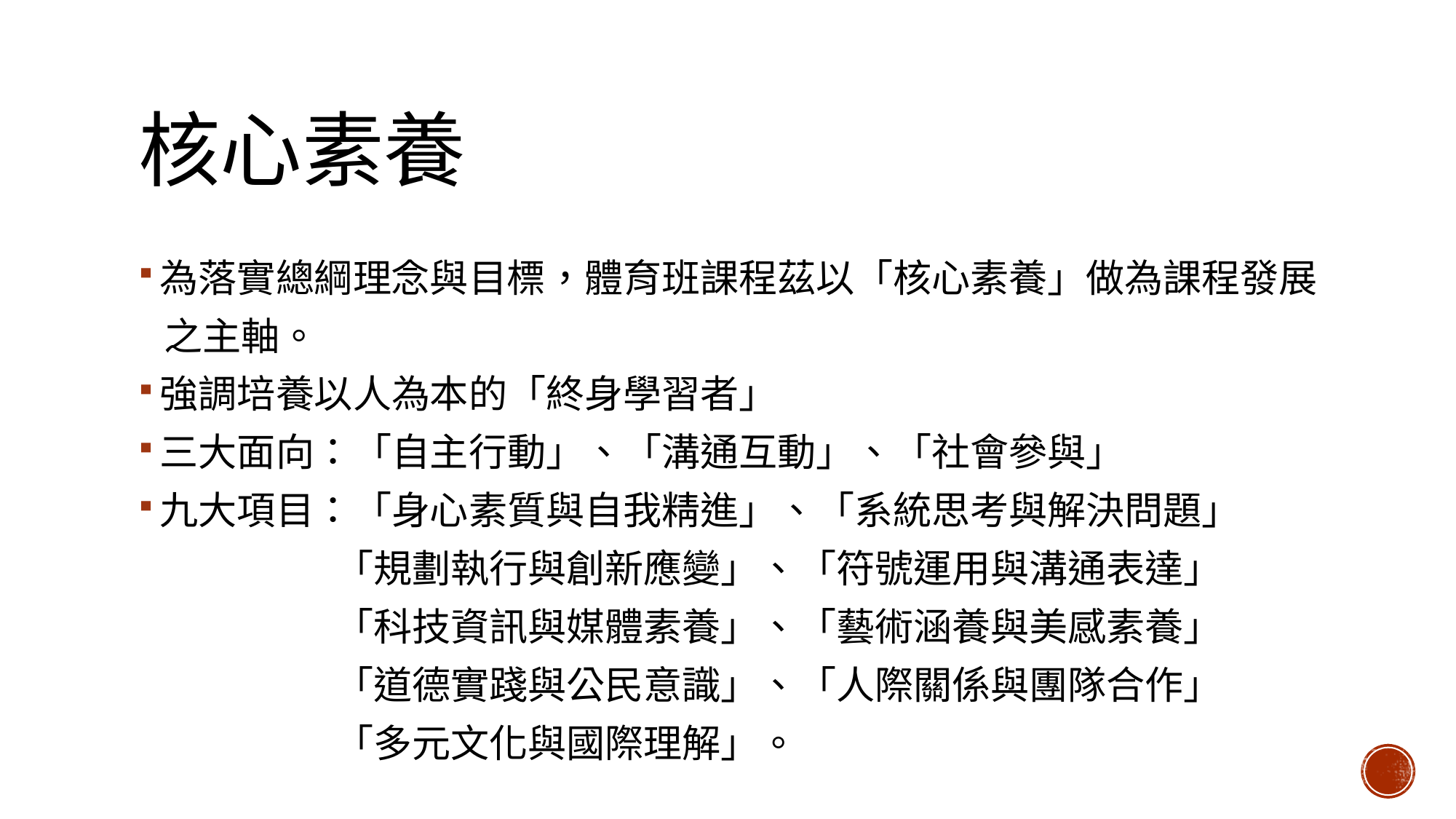

# 核心素養
為落實總綱理念與目標，體育班課程茲以「核心素養」做為課程發展
  之主軸。
強調培養以人為本的「終身學習者」
三大面向：「自主行動」、「溝通互動」、「社會參與」
九大項目：「身心素質與自我精進」、「系統思考與解決問題」
                      「規劃執行與創新應變」、「符號運用與溝通表達」
                      「科技資訊與媒體素養」、「藝術涵養與美感素養」
                      「道德實踐與公民意識」、「人際關係與團隊合作」
                      「多元文化與國際理解」。